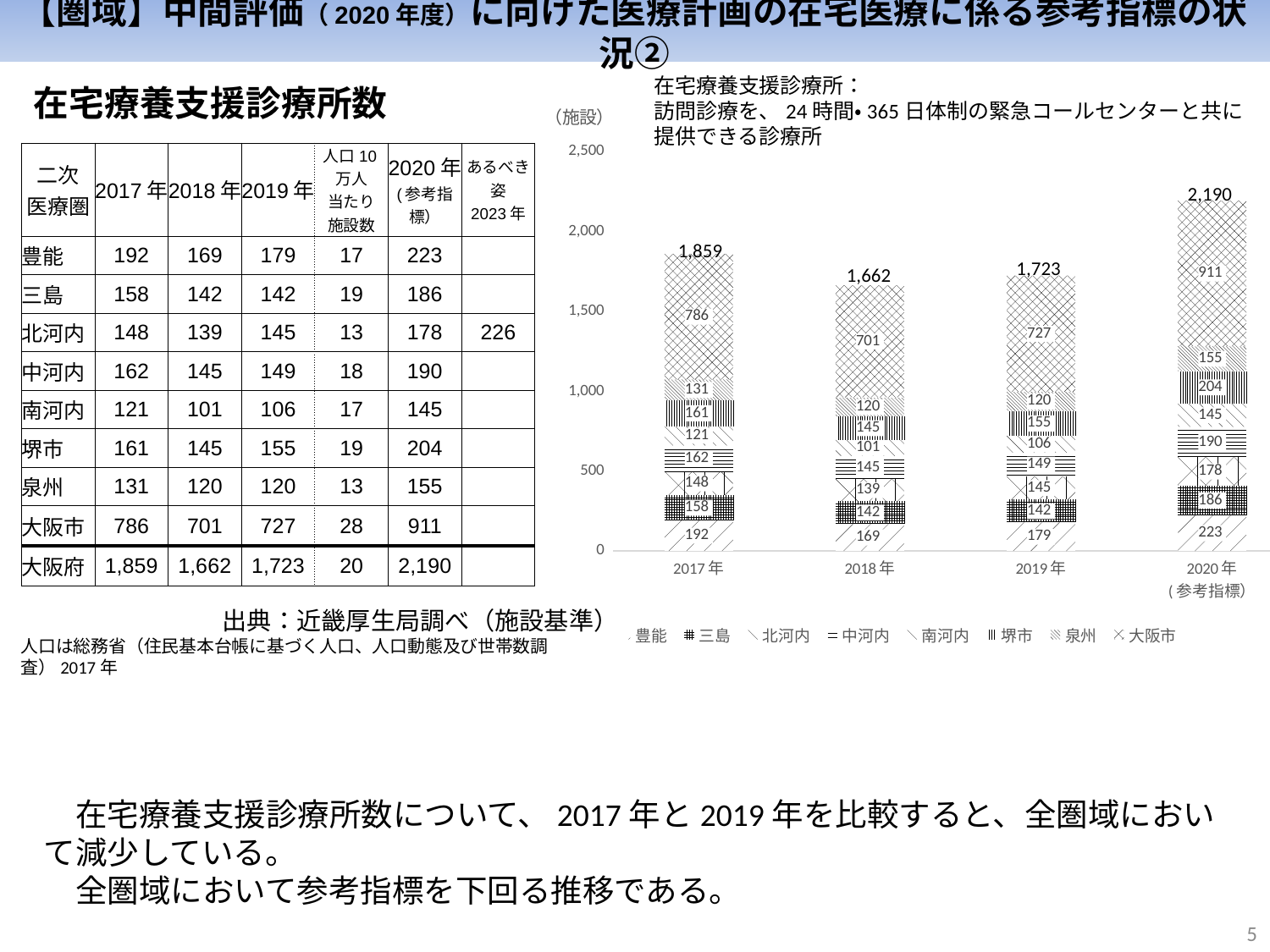

【圏域】中間評価（2020年度）に向けた医療計画の在宅医療に係る参考指標の状況②
在宅療養支援診療所：
訪問診療を、24時間・365日体制の緊急コールセンターと共に提供できる診療所
在宅療養支援診療所数

### Chart

| Category | 豊能 | 三島 | 北河内 | 中河内 | 南河内 | 堺市 | 泉州 | 大阪市 |
|---|---|---|---|---|---|---|---|---|
| 2017年 | 192.0 | 158.0 | 148.0 | 162.0 | 121.0 | 161.0 | 131.0 | 786.0 |
| 2018年 | 169.0 | 142.0 | 139.0 | 145.0 | 101.0 | 145.0 | 120.0 | 701.0 |
| 2019年 | 179.0 | 142.0 | 145.0 | 149.0 | 106.0 | 155.0 | 120.0 | 727.0 |
| 2020年
(参考指標） | 223.0 | 186.0 | 178.0 | 190.0 | 145.0 | 204.0 | 155.0 | 911.0 |
| 二次 医療圏 | 2017年 | 2018年 | 2019年 | 人口10万人
当たり 施設数 | 2020年
(参考指標） | あるべき姿 2023年 |
| --- | --- | --- | --- | --- | --- | --- |
| 豊能 | 192 | 169 | 179 | 17 | 223 |  |
| 三島 | 158 | 142 | 142 | 19 | 186 |  |
| 北河内 | 148 | 139 | 145 | 13 | 178 | 226 |
| 中河内 | 162 | 145 | 149 | 18 | 190 |  |
| 南河内 | 121 | 101 | 106 | 17 | 145 |  |
| 堺市 | 161 | 145 | 155 | 19 | 204 |  |
| 泉州 | 131 | 120 | 120 | 13 | 155 |  |
| 大阪市 | 786 | 701 | 727 | 28 | 911 |  |
| 大阪府 | 1,859 | 1,662 | 1,723 | 20 | 2,190 |  |
2,190
1,859
1,723
1,662
出典：近畿厚生局調べ（施設基準）
人口は総務省（住民基本台帳に基づく人口、人口動態及び世帯数調査）2017年

　在宅療養支援診療所数について、2017年と2019年を比較すると、全圏域において減少している。
　全圏域において参考指標を下回る推移である。
5